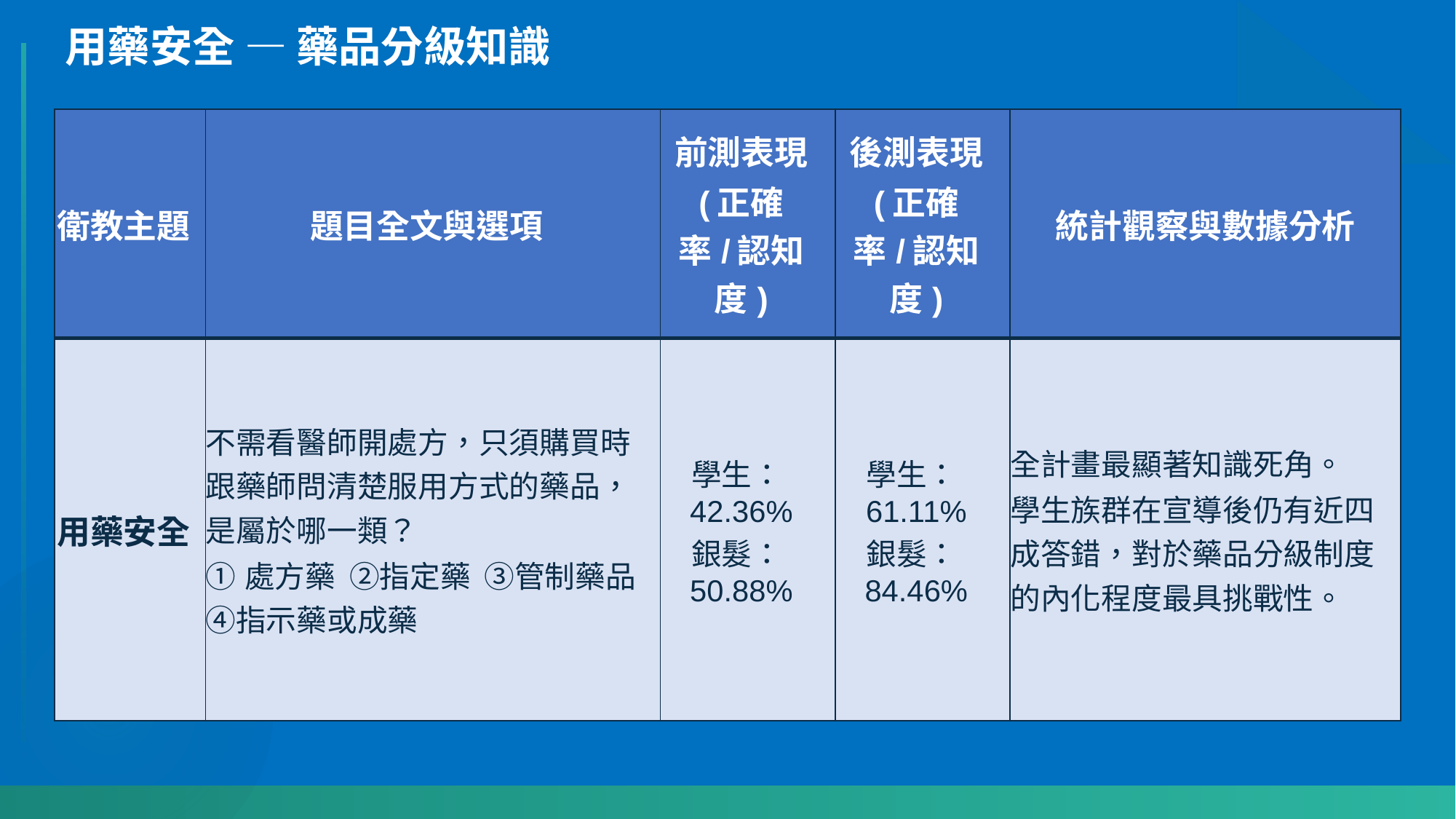

用藥安全 — 藥品分級知識
| 衛教主題 | 題目全文與選項 | 前測表現 (正確率/認知度) | 後測表現 (正確率/認知度) | 統計觀察與數據分析 |
| --- | --- | --- | --- | --- |
| 用藥安全 | 不需看醫師開處方，只須購買時跟藥師問清楚服用方式的藥品，是屬於哪一類？ ①處方藥 ②指定藥 ③管制藥品 ④指示藥或成藥 | 學生：42.36% 銀髮：50.88% | 學生：61.11% 銀髮：84.46% | 全計畫最顯著知識死角。 學生族群在宣導後仍有近四成答錯，對於藥品分級制度的內化程度最具挑戰性。 |